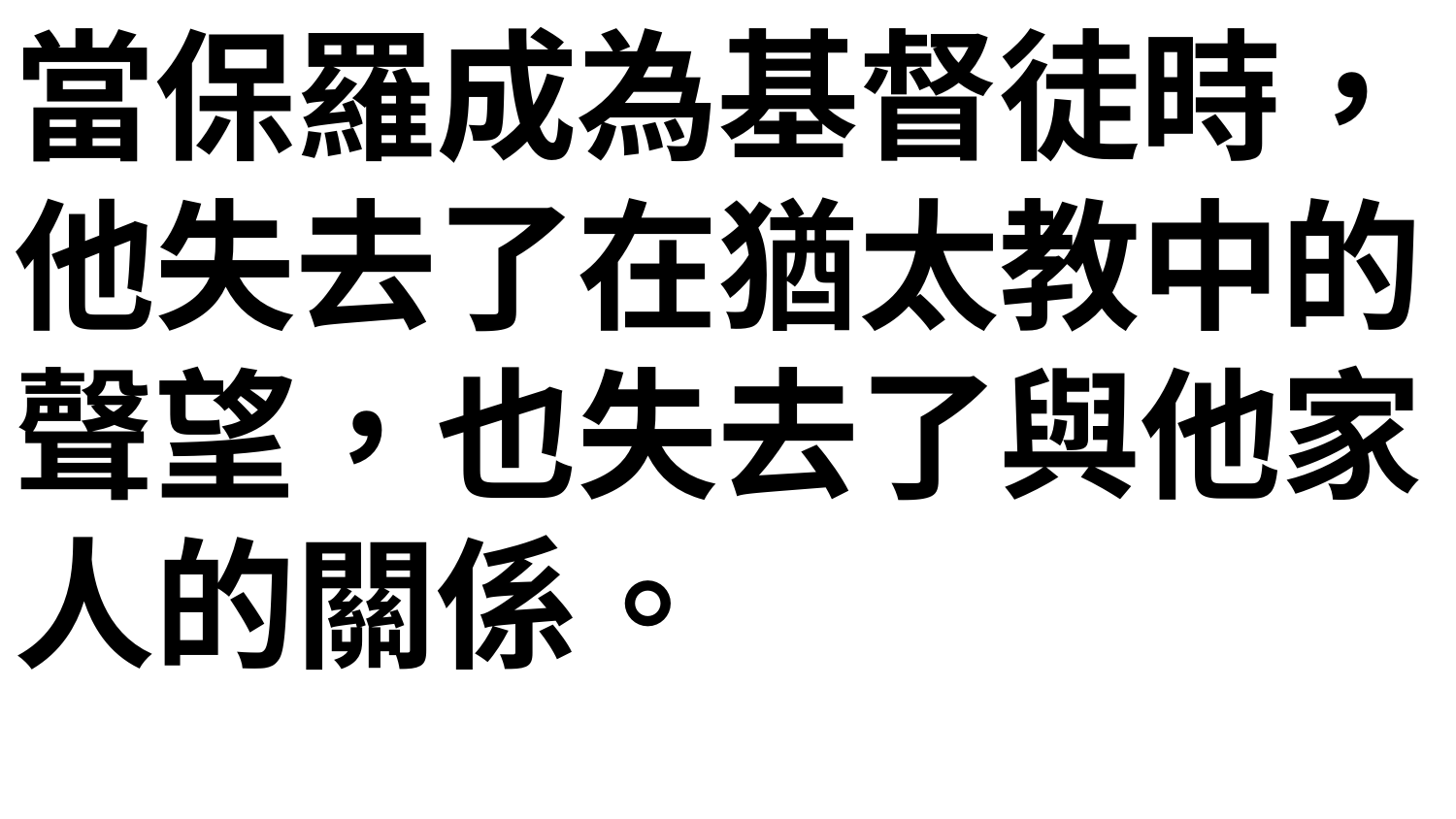

當保羅成為基督徒時，他失去了在猶太教中的聲望，也失去了與他家人的關係。